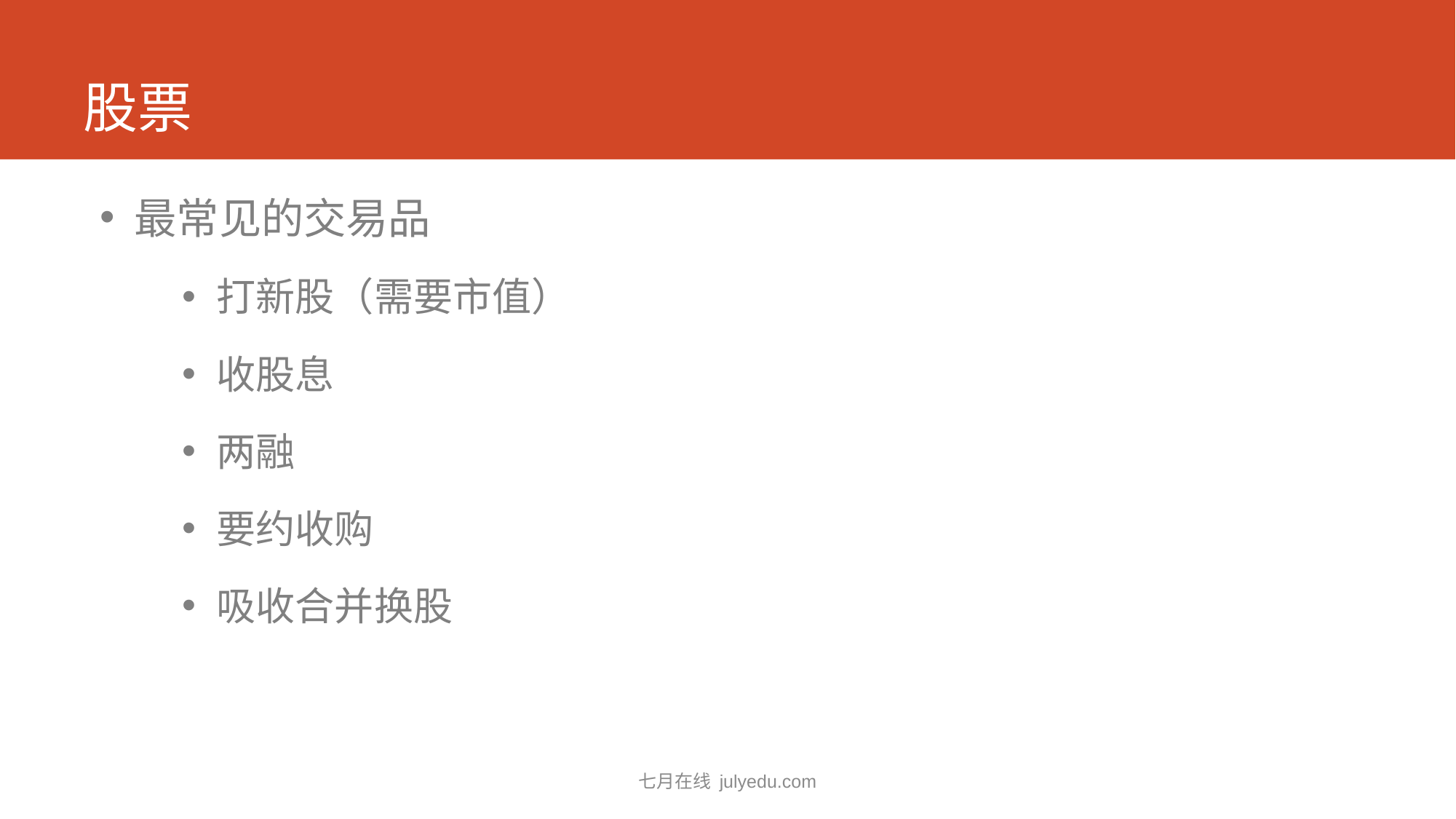

# 股票
最常见的交易品
打新股（需要市值）
收股息
两融
要约收购
吸收合并换股
七月在线 julyedu.com